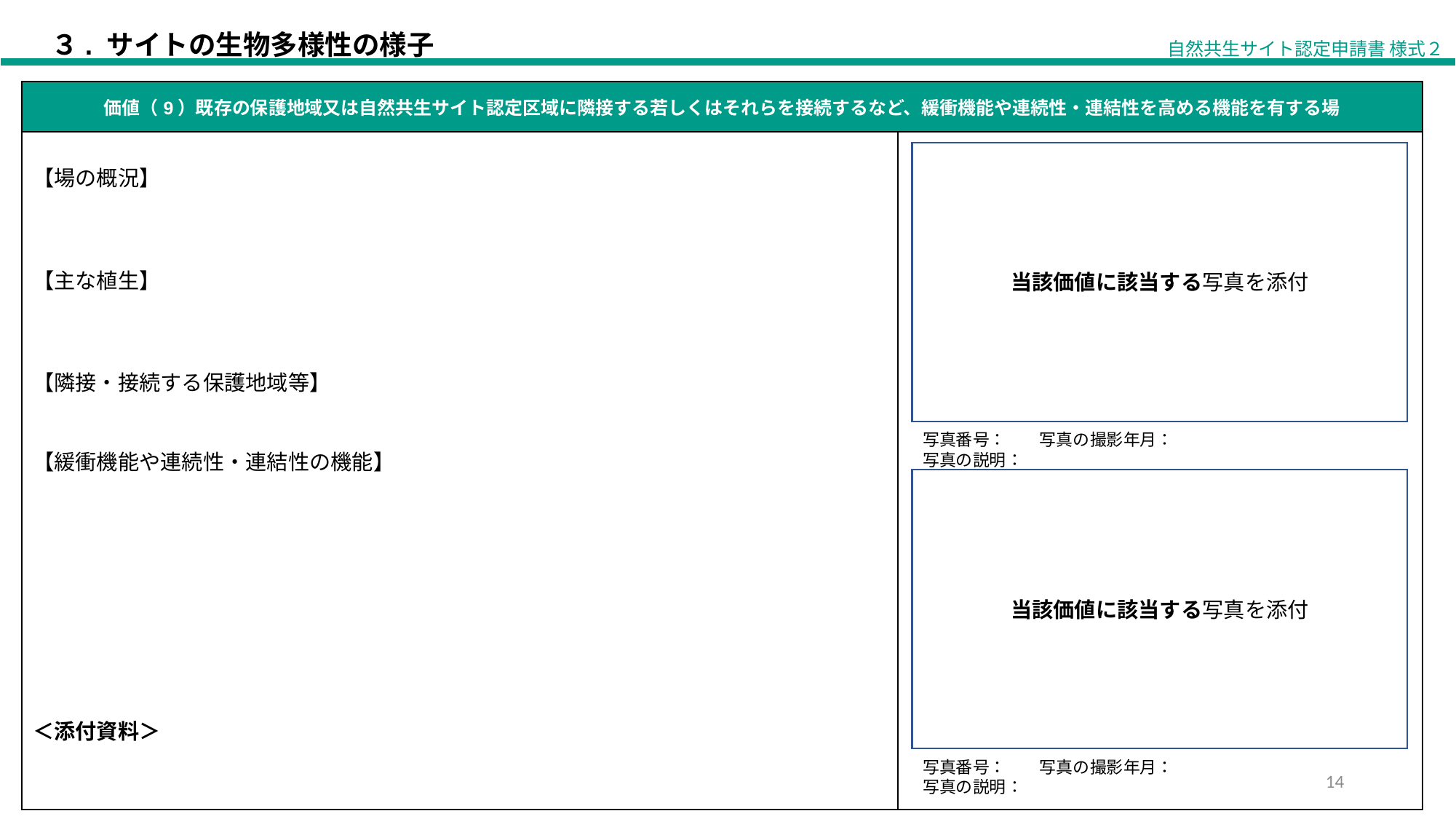

【ID※】
サイト名：
申者：
【申請者名をここに記入】
３. サイトの生物多様性の様子
自然共生サイト認定申請書 様式２

スライド６～１４は、該当する価値のスライドのみ記入ください。

（例えば、「価値（６）希少種」の価値に該当する場合は、スライド１１に記入ください。）
なお、複数の価値に該当する場合は、それぞれの価値に対応するスライドに記入ください。
（例えば、「価値（３）と価値（６）」に該当する場合、スライド８とスライド１１に記入
| 価値（9）既存の保護地域又は自然共生サイト認定区域に隣接する若しくはそれらを接続するなど、緩衝機能や連続性・連結性を高める機能を有する場 |  |
| --- | --- |
| 【場の概況】 【主な植生】 【隣接・接続する保護地域等】 【緩衝機能や連続性・連結性の機能】 ＜添付資料＞ |  |
当該価値に該当する写真を添付
写真番号：　　写真の撮影年月：
写真の説明：
当該価値に該当する写真を添付
写真番号：　　写真の撮影年月：
写真の説明：
14